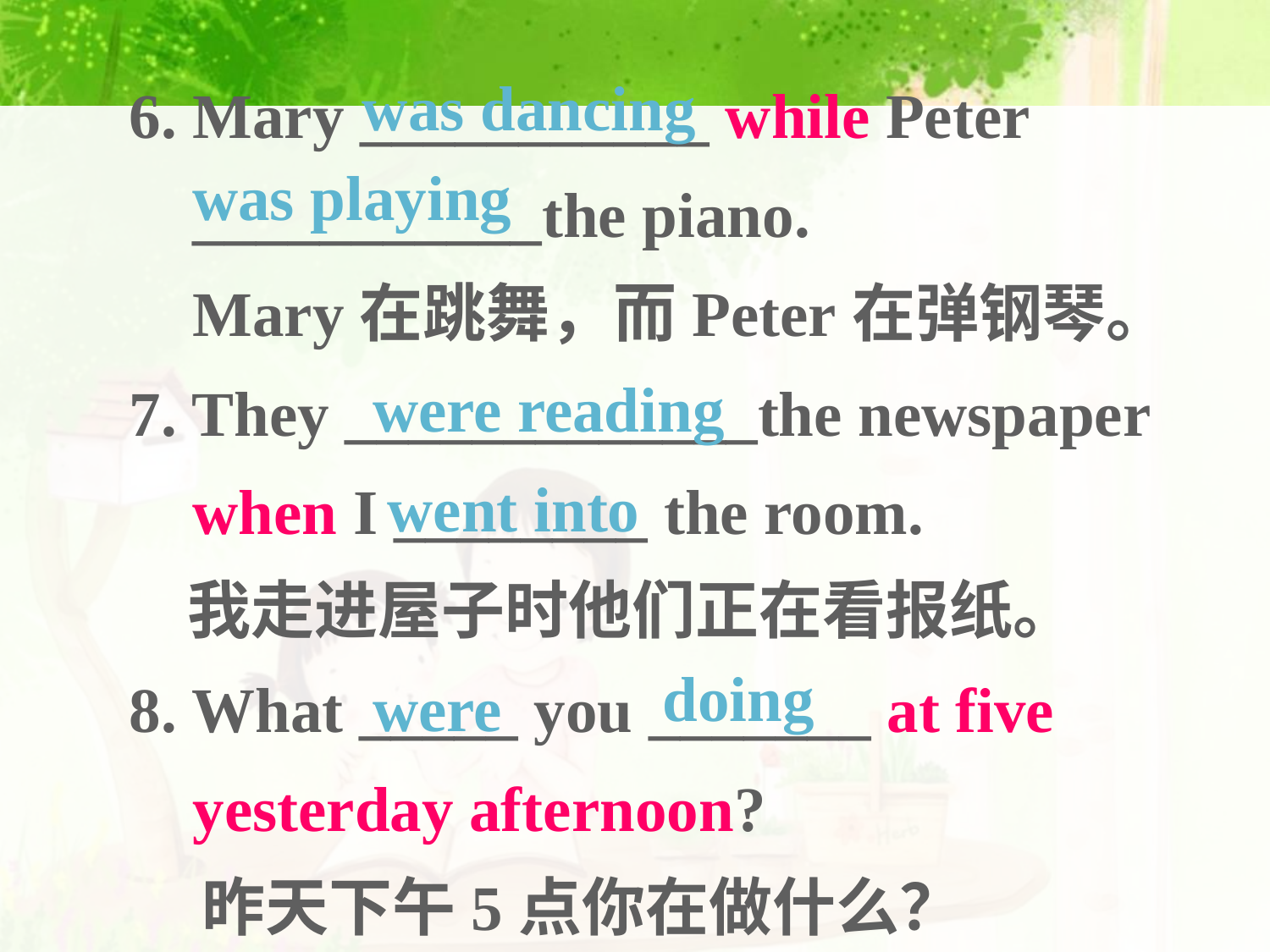

6. Mary ___________ while Peter
    ___________the piano.
    Mary在跳舞，而Peter在弹钢琴。
7. They _____________the newspaper
    when I ________ the room.
   我走进屋子时他们正在看报纸。
8. What _____ you _______ at five
    yesterday afternoon?
    昨天下午5点你在做什么？
was dancing
was playing
were reading
went into
doing
were